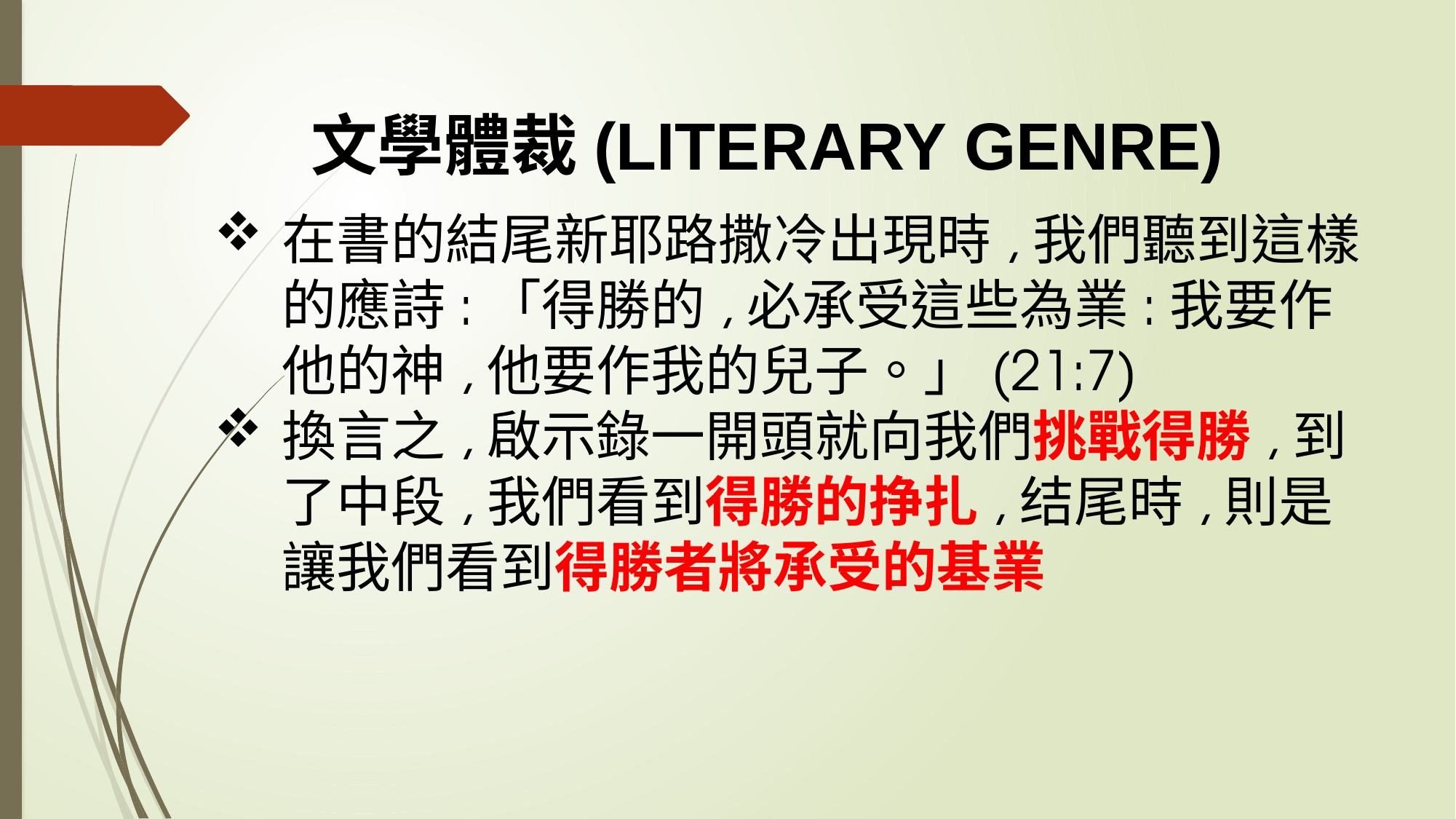

文學體裁(Literary Genre)
在書的結尾新耶路撒冷出現時,我們聽到這樣的應詩:「得勝的,必承受這些為業:我要作他的神,他要作我的兒子。」(21:7)
換言之,啟示錄一開頭就向我們挑戰得勝,到了中段,我們看到得勝的挣扎,结尾時,則是讓我們看到得勝者將承受的基業